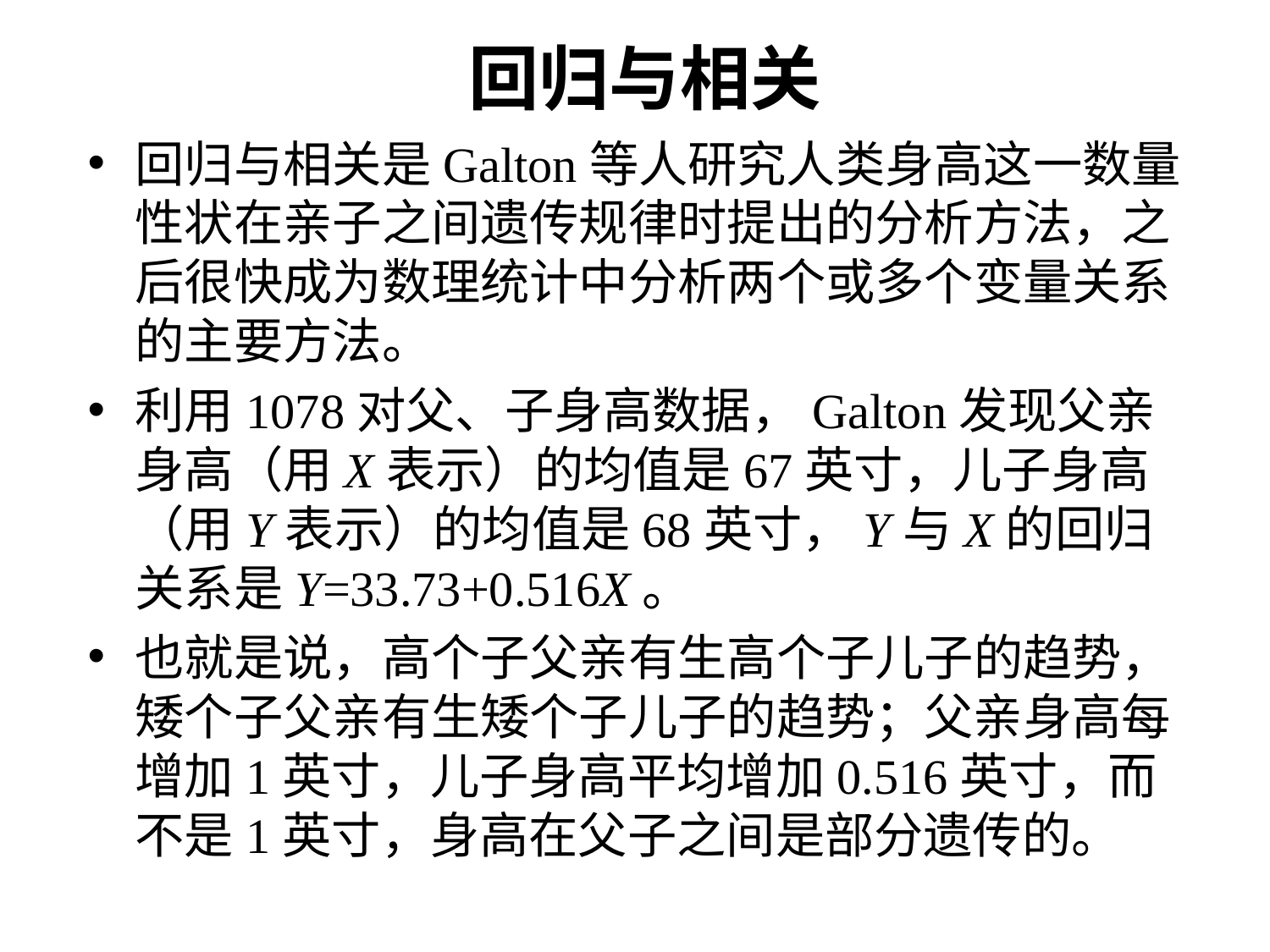

# 回归与相关
回归与相关是Galton等人研究人类身高这一数量性状在亲子之间遗传规律时提出的分析方法，之后很快成为数理统计中分析两个或多个变量关系的主要方法。
利用1078对父、子身高数据，Galton发现父亲身高（用X表示）的均值是67英寸，儿子身高（用Y表示）的均值是68英寸，Y与X的回归关系是Y=33.73+0.516X。
也就是说，高个子父亲有生高个子儿子的趋势，矮个子父亲有生矮个子儿子的趋势；父亲身高每增加1英寸，儿子身高平均增加0.516英寸，而不是1英寸，身高在父子之间是部分遗传的。